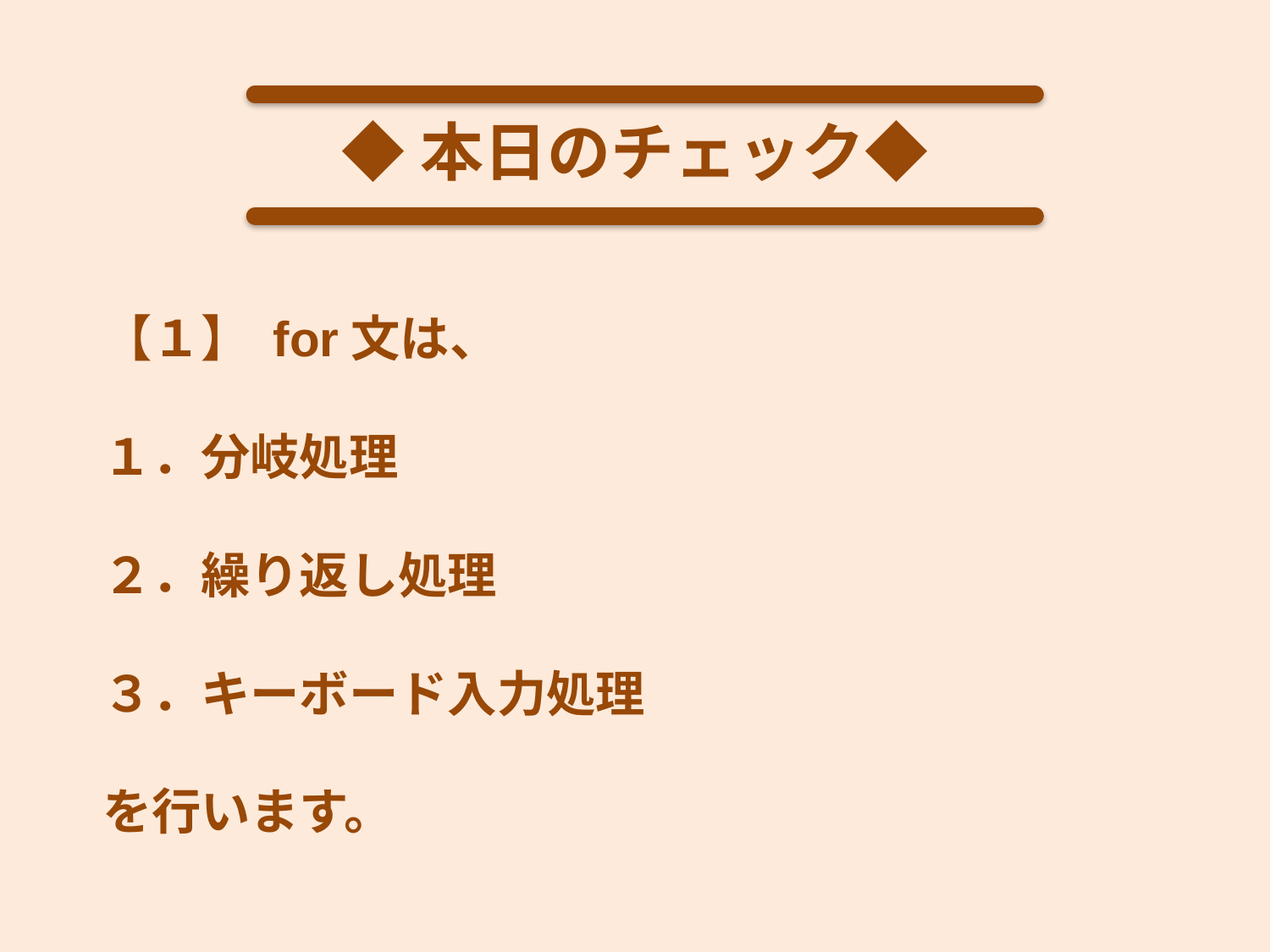

◆本日のチェック◆

【１】 for文は、

１．分岐処理

２．繰り返し処理

３．キーボード入力処理

を行います。